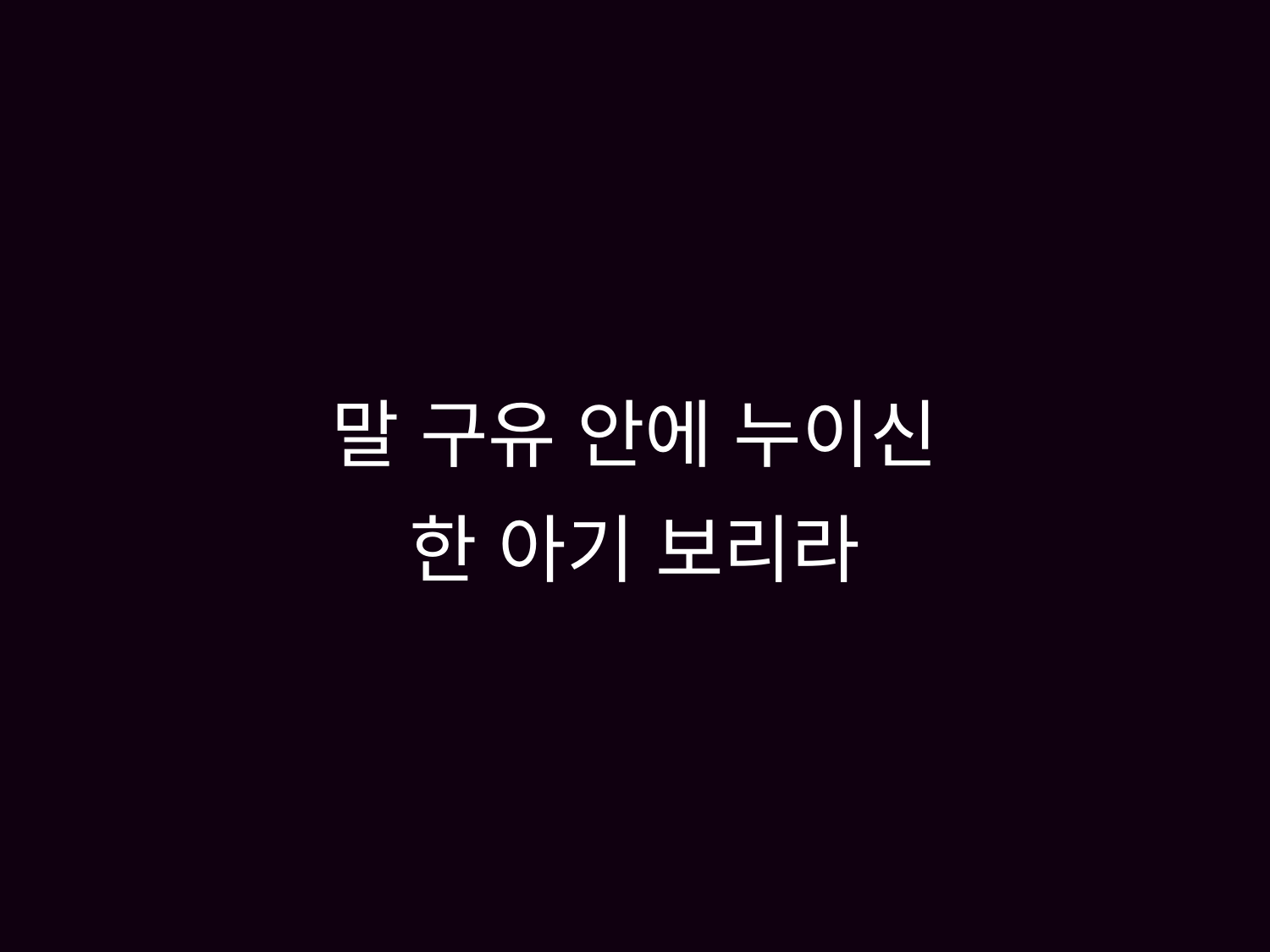

# 말 구유 안에 누이신 한 아기 보리라